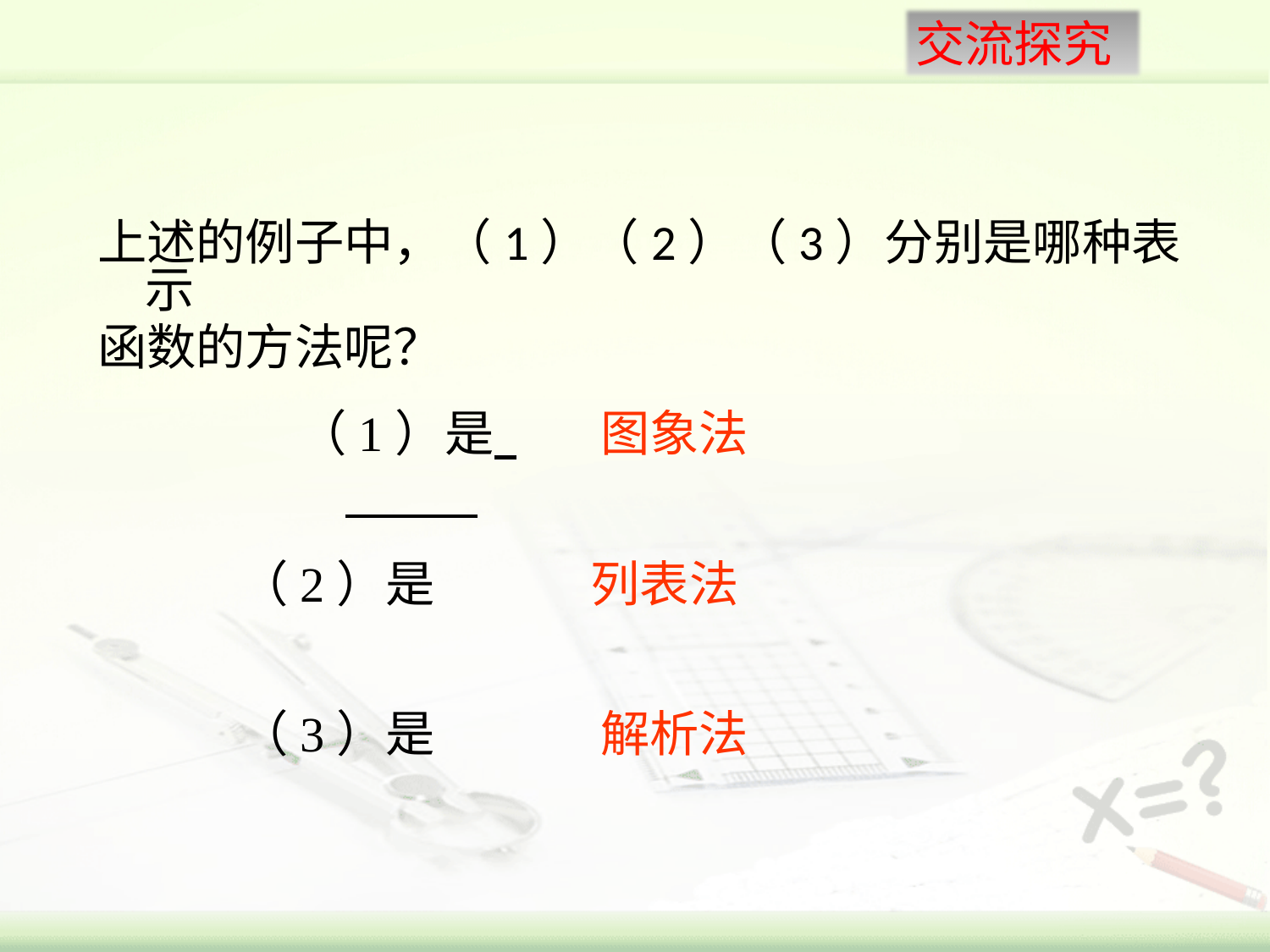

上述的例子中，（1）（2）（3）分别是哪种表示
函数的方法呢？
（1）是
图象法
（2）是
列表法
（3）是
解析法